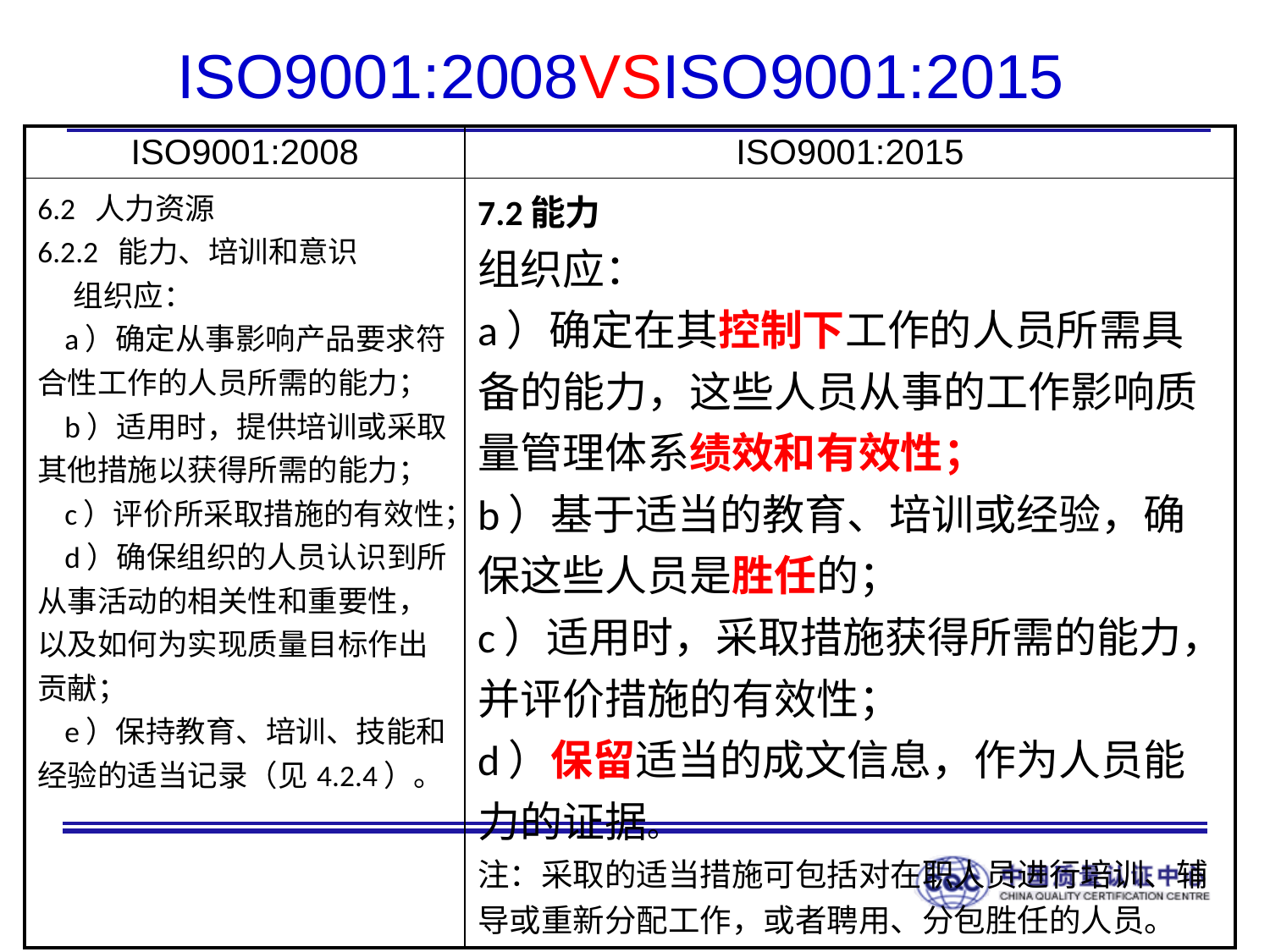

# ISO9001:2008VSISO9001:2015
| ISO9001:2008 | ISO9001:2015 |
| --- | --- |
| 6.2 人力资源 6.2.2 能力、培训和意识 组织应： a）确定从事影响产品要求符合性工作的人员所需的能力； b）适用时，提供培训或采取其他措施以获得所需的能力； c）评价所采取措施的有效性； d）确保组织的人员认识到所从事活动的相关性和重要性，以及如何为实现质量目标作出贡献； e）保持教育、培训、技能和经验的适当记录（见4.2.4）。 | 7.2能力 组织应： a）确定在其控制下工作的人员所需具备的能力，这些人员从事的工作影响质量管理体系绩效和有效性； b）基于适当的教育、培训或经验，确保这些人员是胜任的； c）适用时，采取措施获得所需的能力，并评价措施的有效性； d）保留适当的成文信息，作为人员能力的证据。 注：采取的适当措施可包括对在职人员进行培训、辅导或重新分配工作，或者聘用、分包胜任的人员。 |